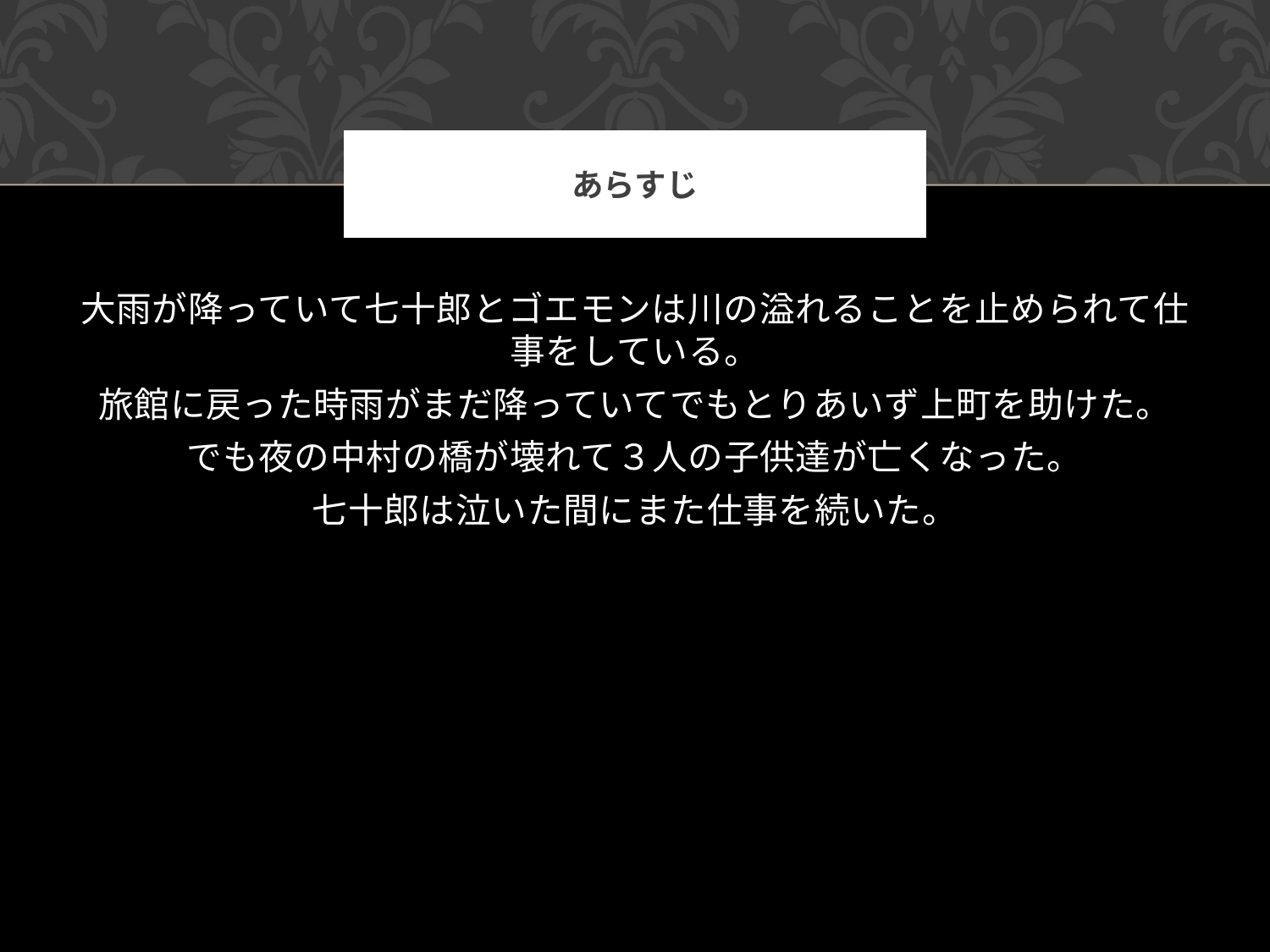

# あらすじ
大雨が降っていて七十郎とゴエモンは川の溢れることを止められて仕事をしている。
旅館に戻った時雨がまだ降っていてでもとりあいず上町を助けた。
でも夜の中村の橋が壊れて３人の子供達が亡くなった。
七十郎は泣いた間にまた仕事を続いた。